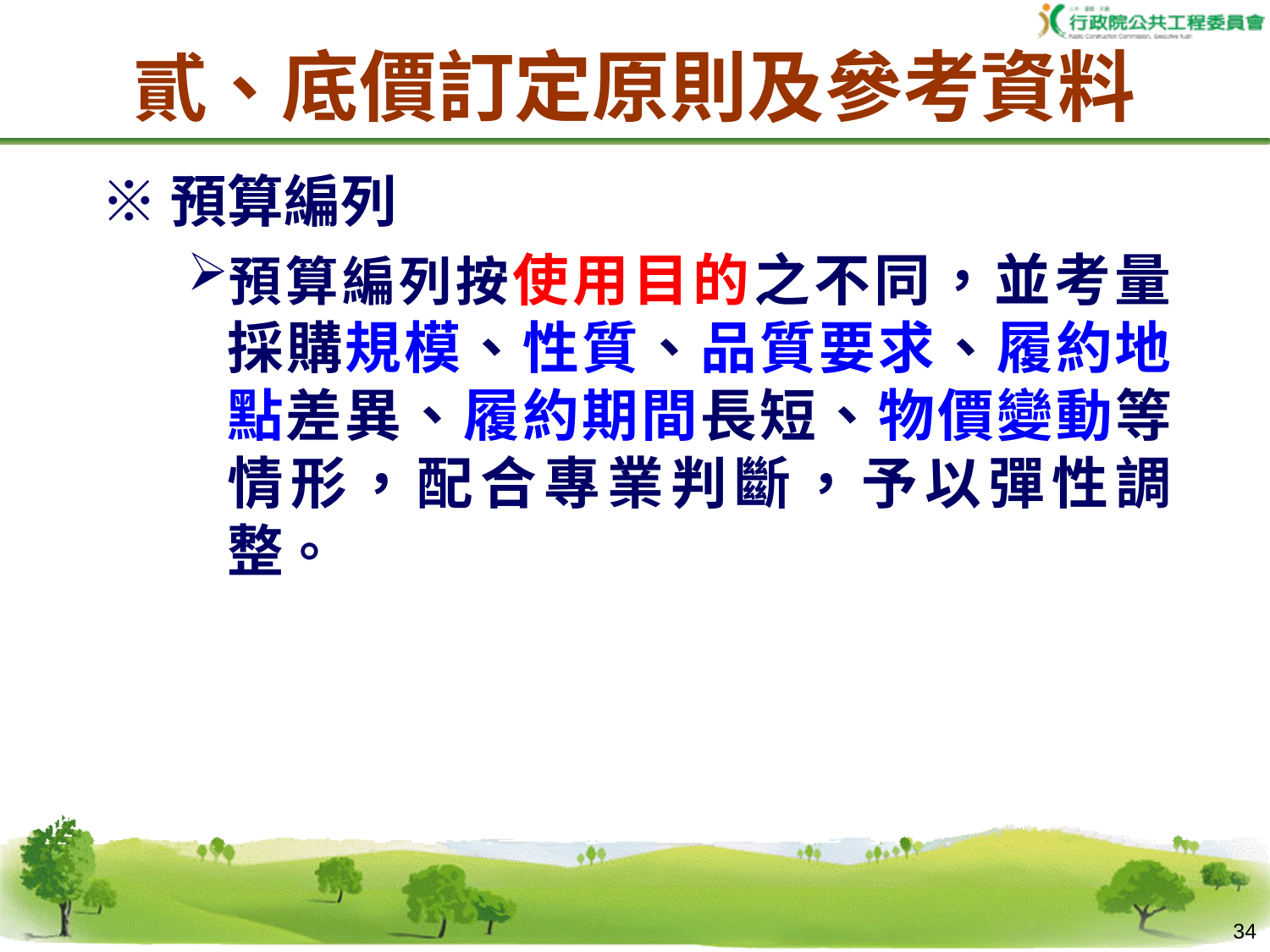

貳、底價訂定原則及參考資料
※預算編列
預算編列按使用目的之不同，並考量採購規模、性質、品質要求、履約地點差異、履約期間長短、物價變動等情形，配合專業判斷，予以彈性調整。
34